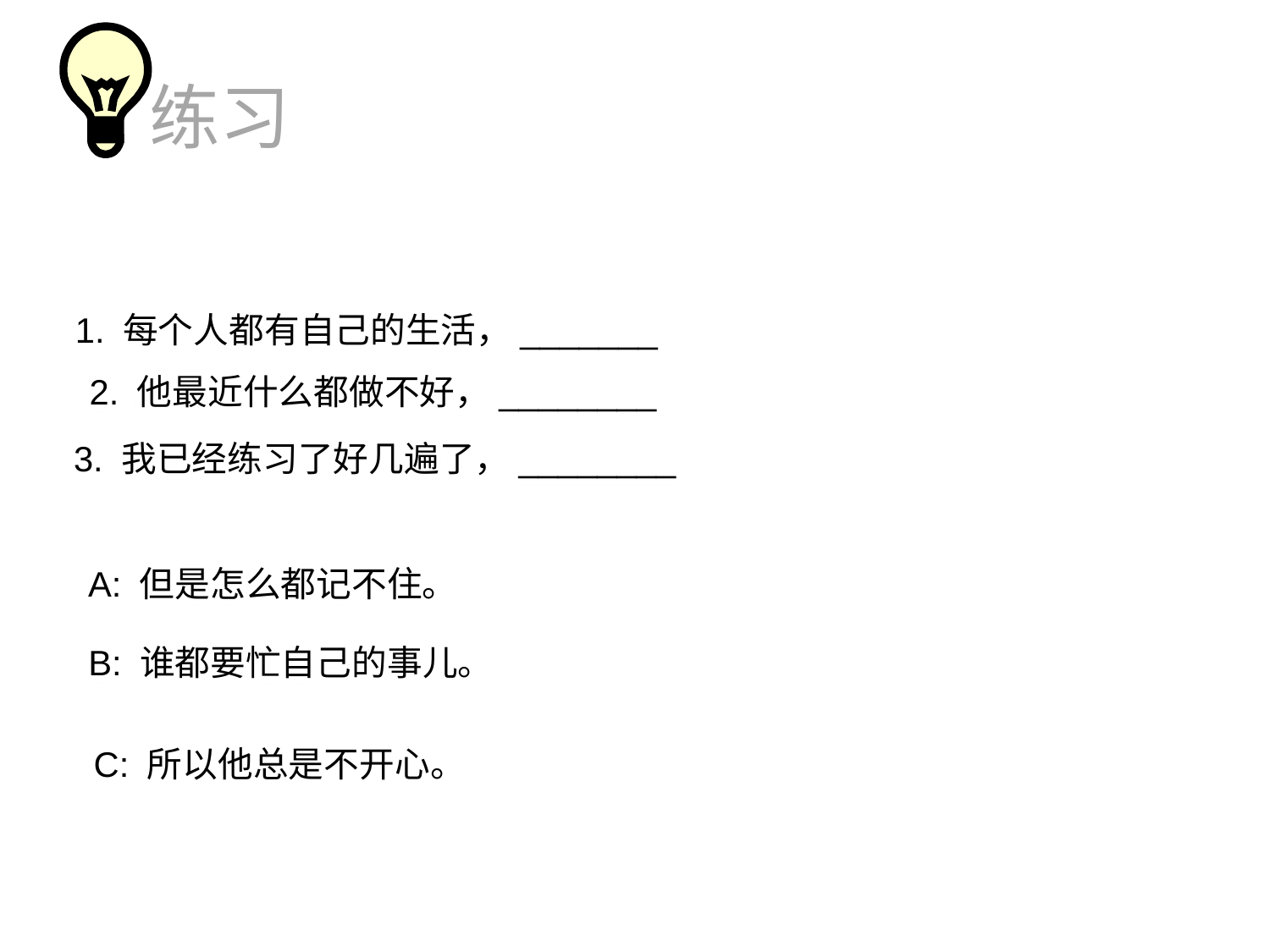

练习
1. 每个人都有自己的生活，_______
2. 他最近什么都做不好，________
3. 我已经练习了好几遍了，________
A: 但是怎么都记不住。
B: 谁都要忙自己的事儿。
C: 所以他总是不开心。